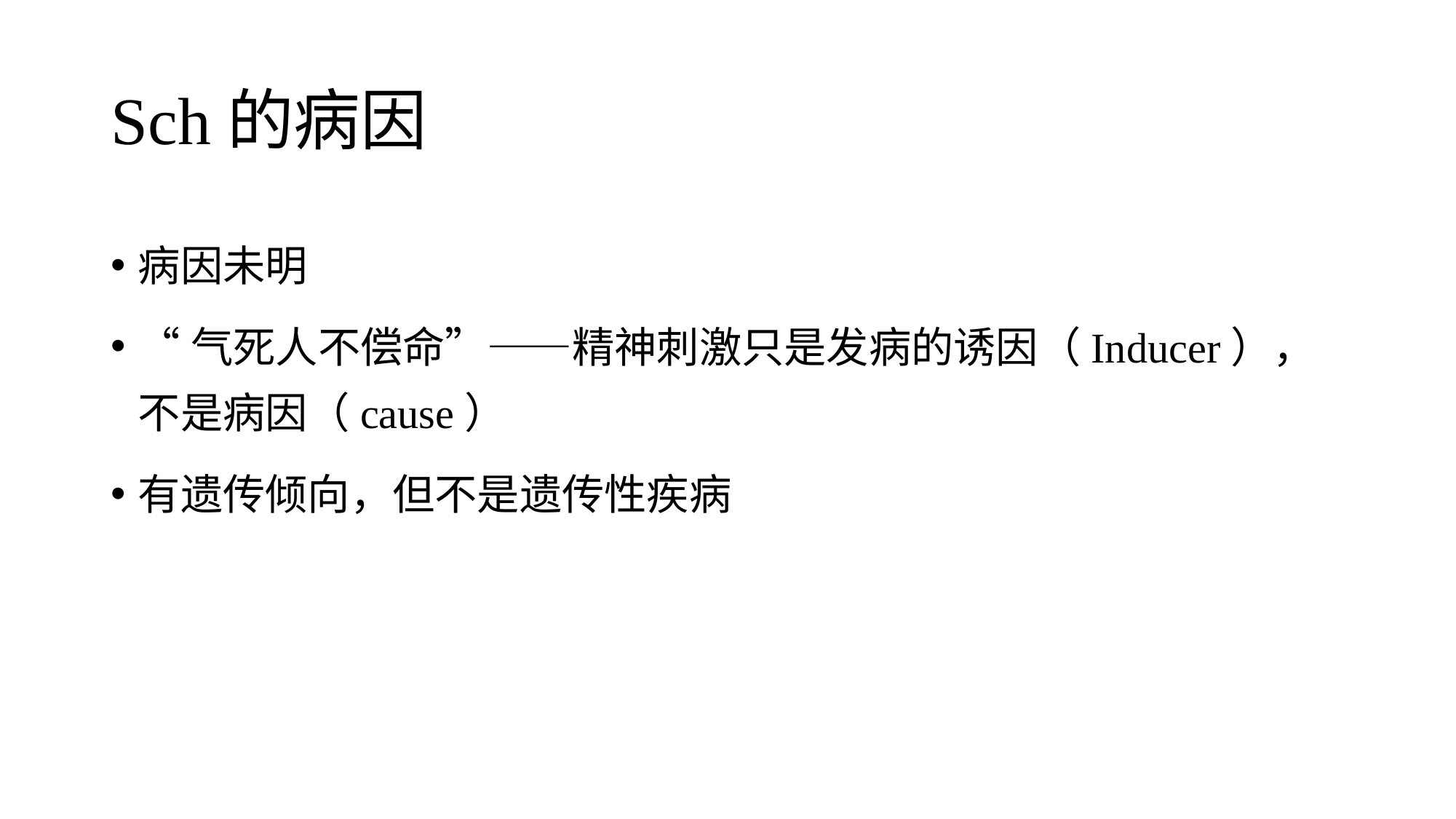

# Sch的病因
病因未明
“气死人不偿命”——精神刺激只是发病的诱因（Inducer），不是病因（cause）
有遗传倾向，但不是遗传性疾病
10